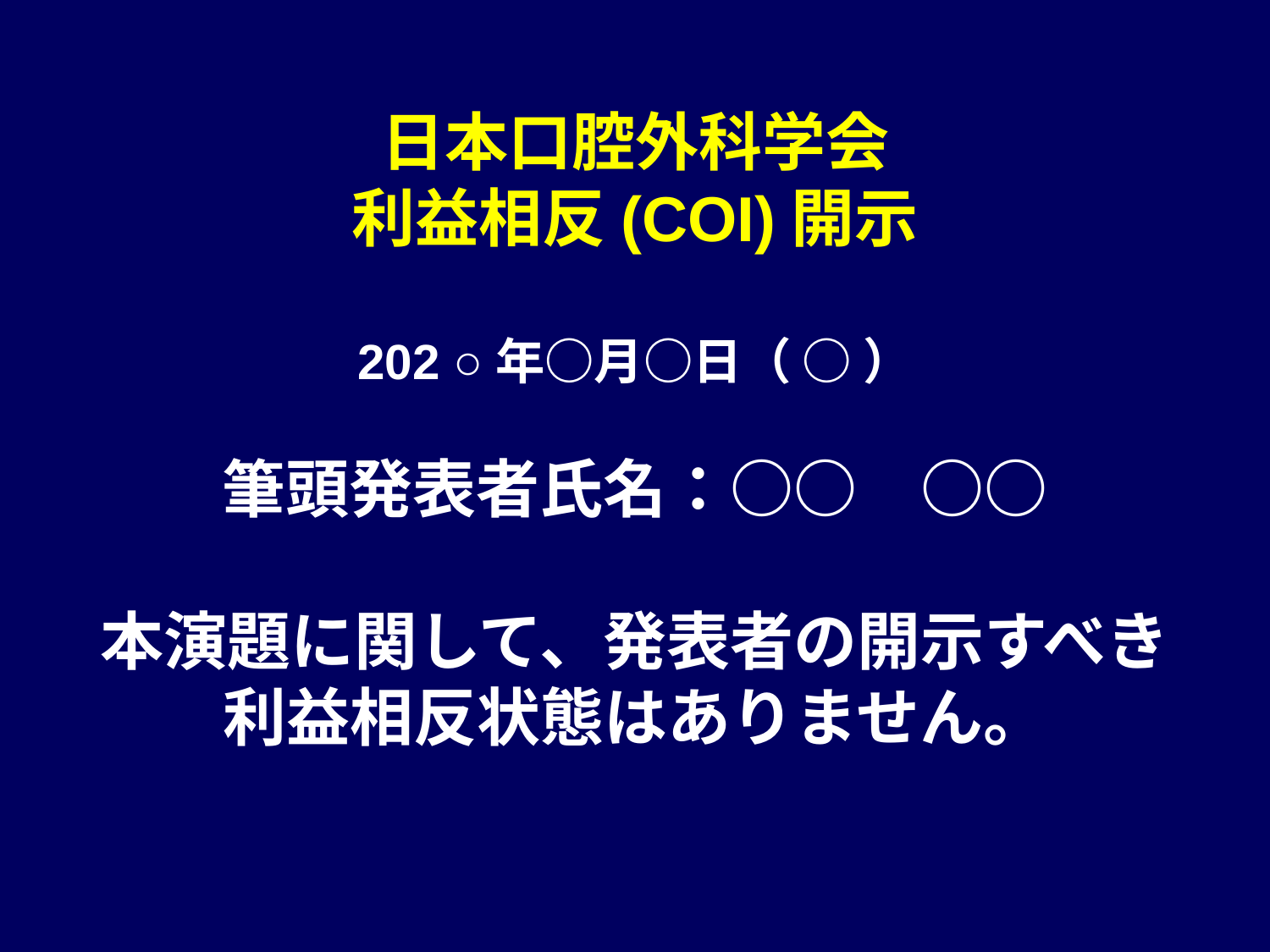

# 日本口腔外科学会 利益相反(COI)開示 202 ○年○月○日（ ○ ） 筆頭発表者氏名：○○　○○ 本演題に関して、発表者の開示すべき 利益相反状態はありません。